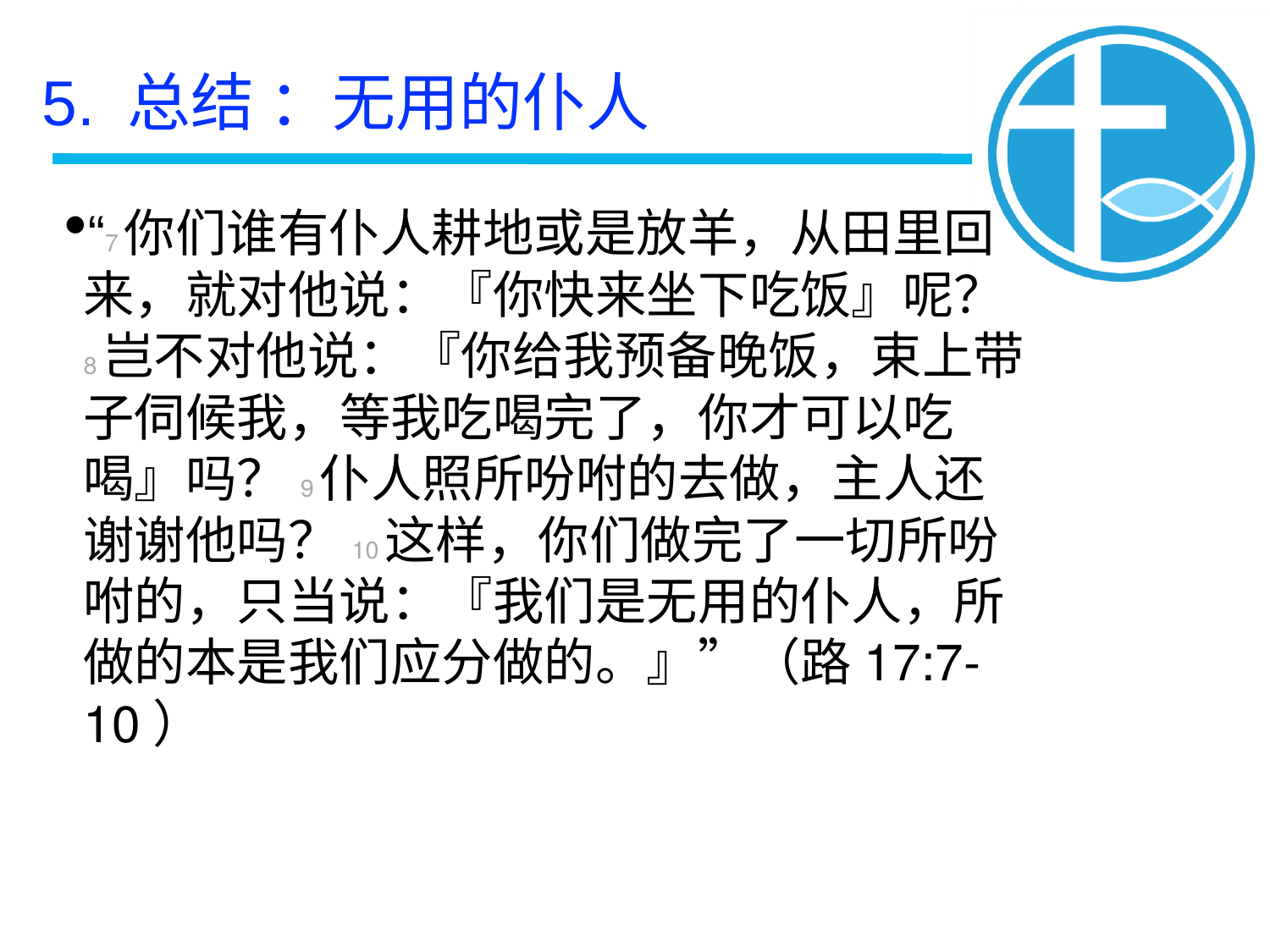

5. 总结 ：无用的仆人
“7你们谁有仆人耕地或是放羊，从田里回来，就对他说：『你快来坐下吃饭』呢？8岂不对他说：『你给我预备晚饭，束上带子伺候我，等我吃喝完了，你才可以吃喝』吗？9仆人照所吩咐的去做，主人还谢谢他吗？10这样，你们做完了一切所吩咐的，只当说：『我们是无用的仆人，所做的本是我们应分做的。』”（路17:7-10）